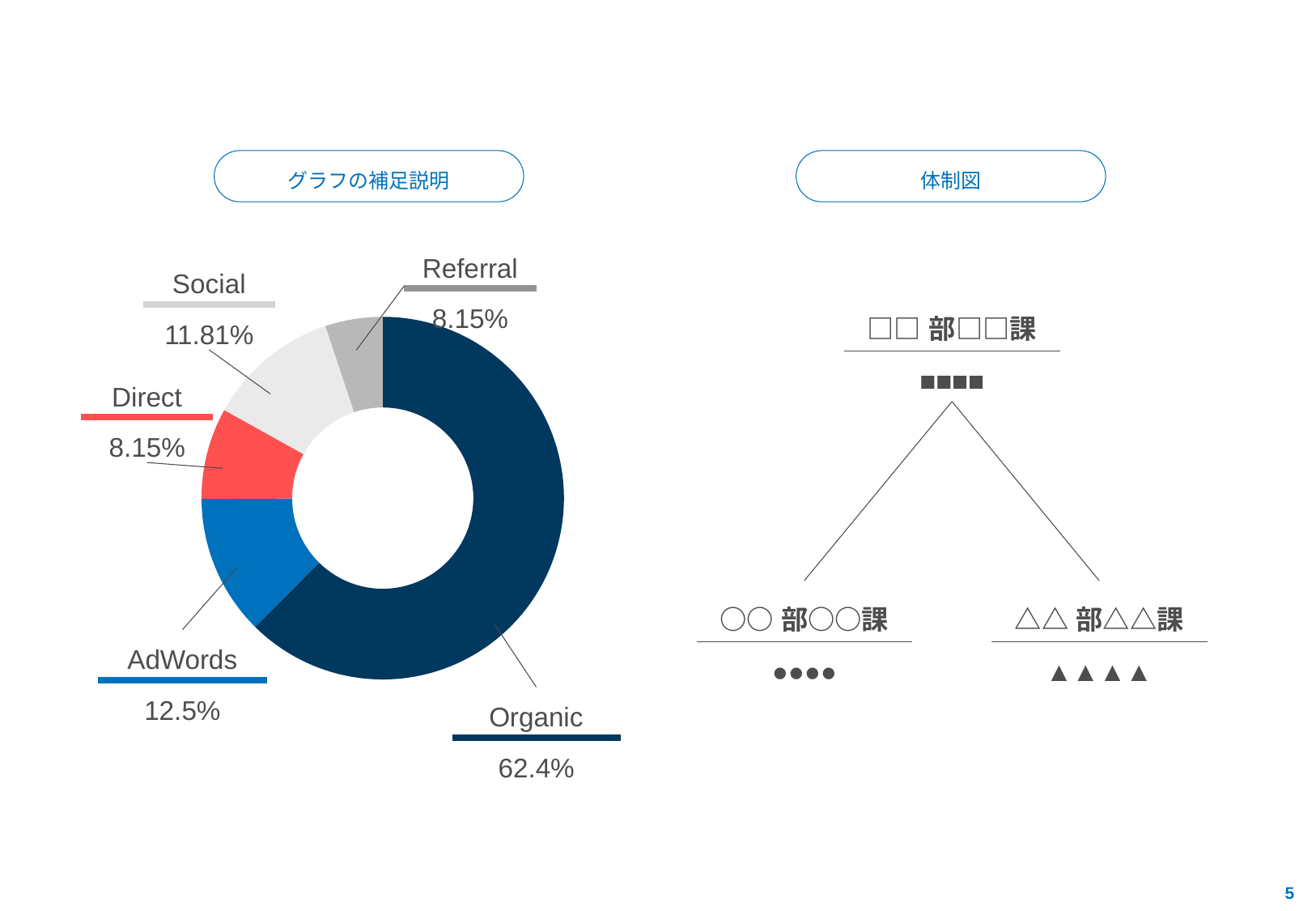

#
グラフの補足説明
体制図
| Referral |
| --- |
| 8.15% |
| Social |
| --- |
| 11.81% |
| □□部□□課 |
| --- |
| ■■■■ |

### Chart

| Category |  |
|---|---|
| organic | 62.42 |
| adwords | 12.5 |
| direct | 8.15 |
| social | 11.81 |
| referral | 5.12 |
| Direct |
| --- |
| 8.15% |
| ○○部○○課 |
| --- |
| ●●●● |
| △△部△△課 |
| --- |
| ▲▲▲▲ |
| AdWords |
| --- |
| 12.5% |
| Organic |
| --- |
| 62.4% |
5